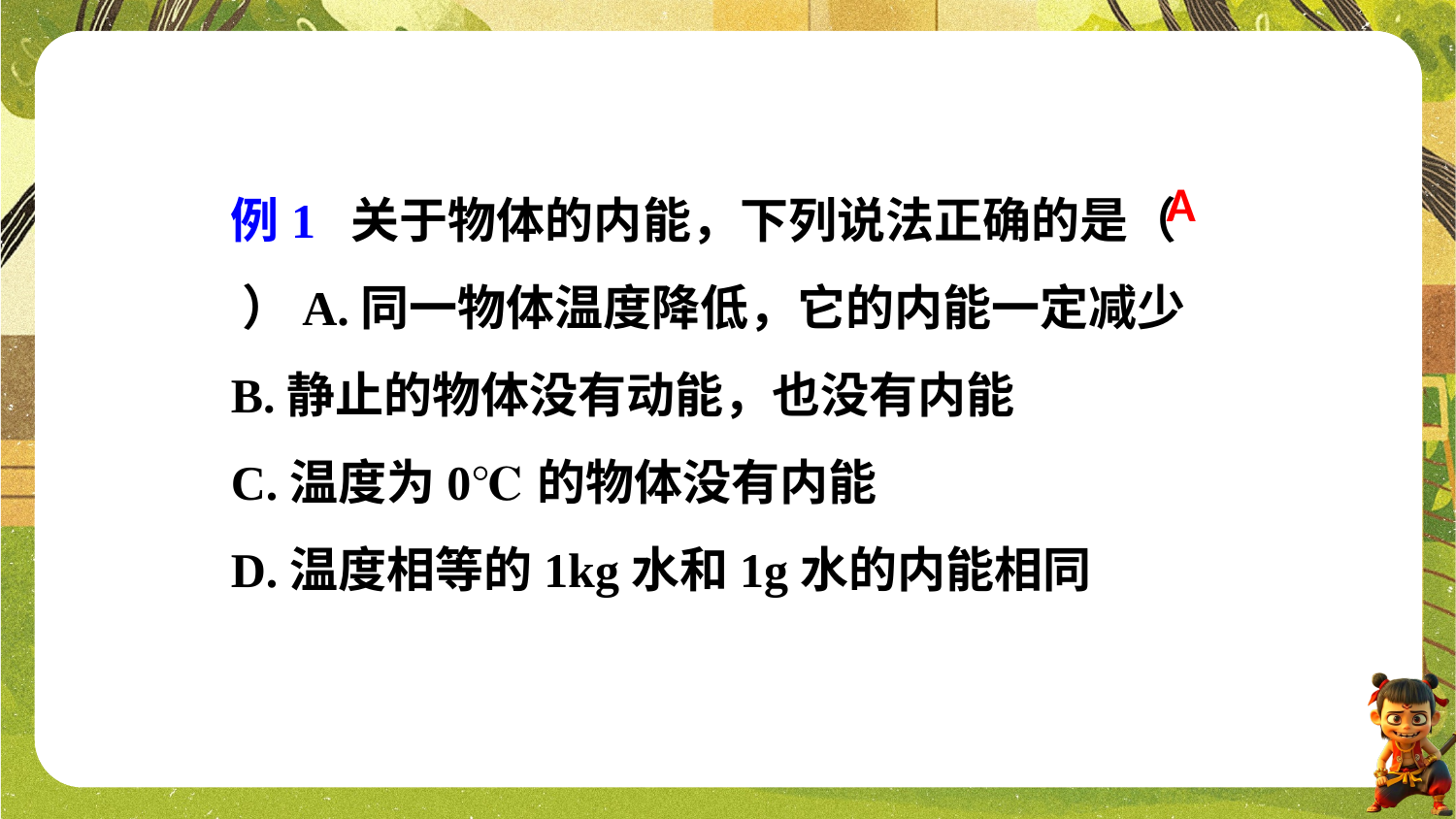

例1  关于物体的内能，下列说法正确的是（     ）A.同一物体温度降低，它的内能一定减少
B.静止的物体没有动能，也没有内能
C.温度为0℃的物体没有内能
D.温度相等的1kg水和1g水的内能相同
A